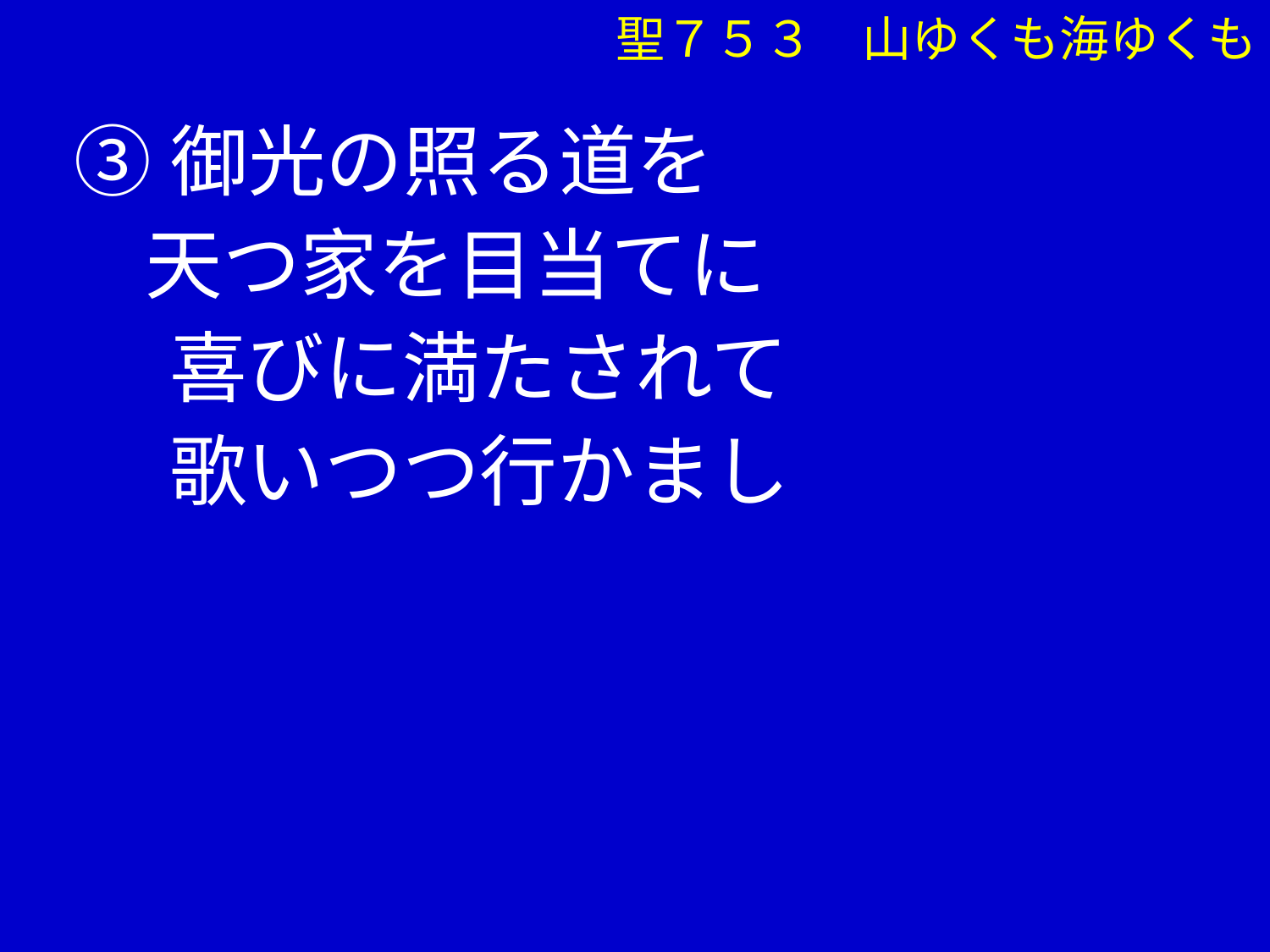

聖７５３　山ゆくも海ゆくも
③御光の照る道を
   天つ家を目当てに
　 喜びに満たされて
　 歌いつつ行かまし